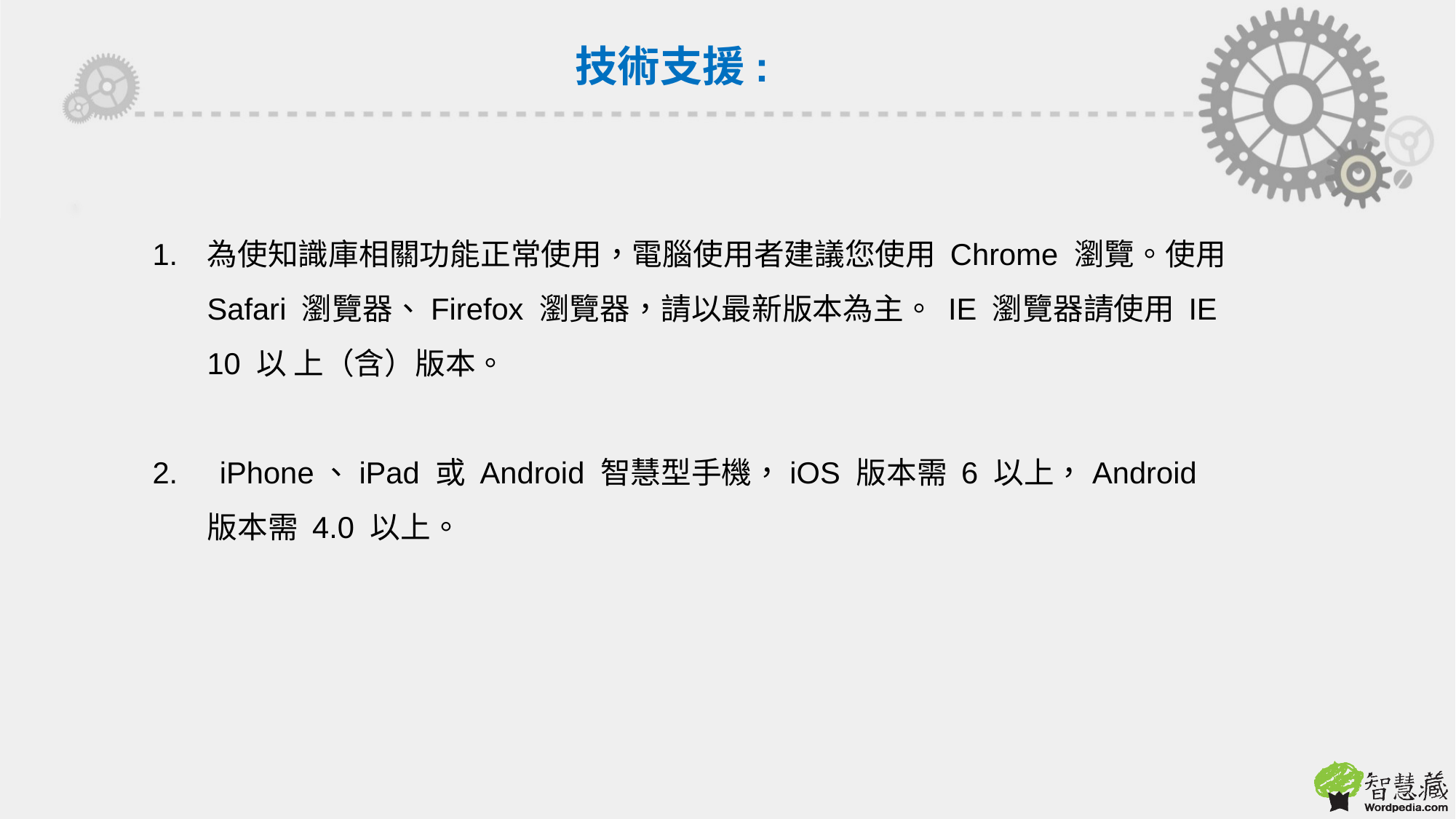

技術支援:
為使知識庫相關功能正常使用，電腦使用者建議您使用 Chrome 瀏覽。使用 Safari 瀏覽器、Firefox 瀏覽器，請以最新版本為主。 IE 瀏覽器請使用 IE 10 以 上（含）版本。

2.     iPhone、iPad 或 Android 智慧型手機，iOS 版本需 6 以上，Android 版本需 4.0 以上。